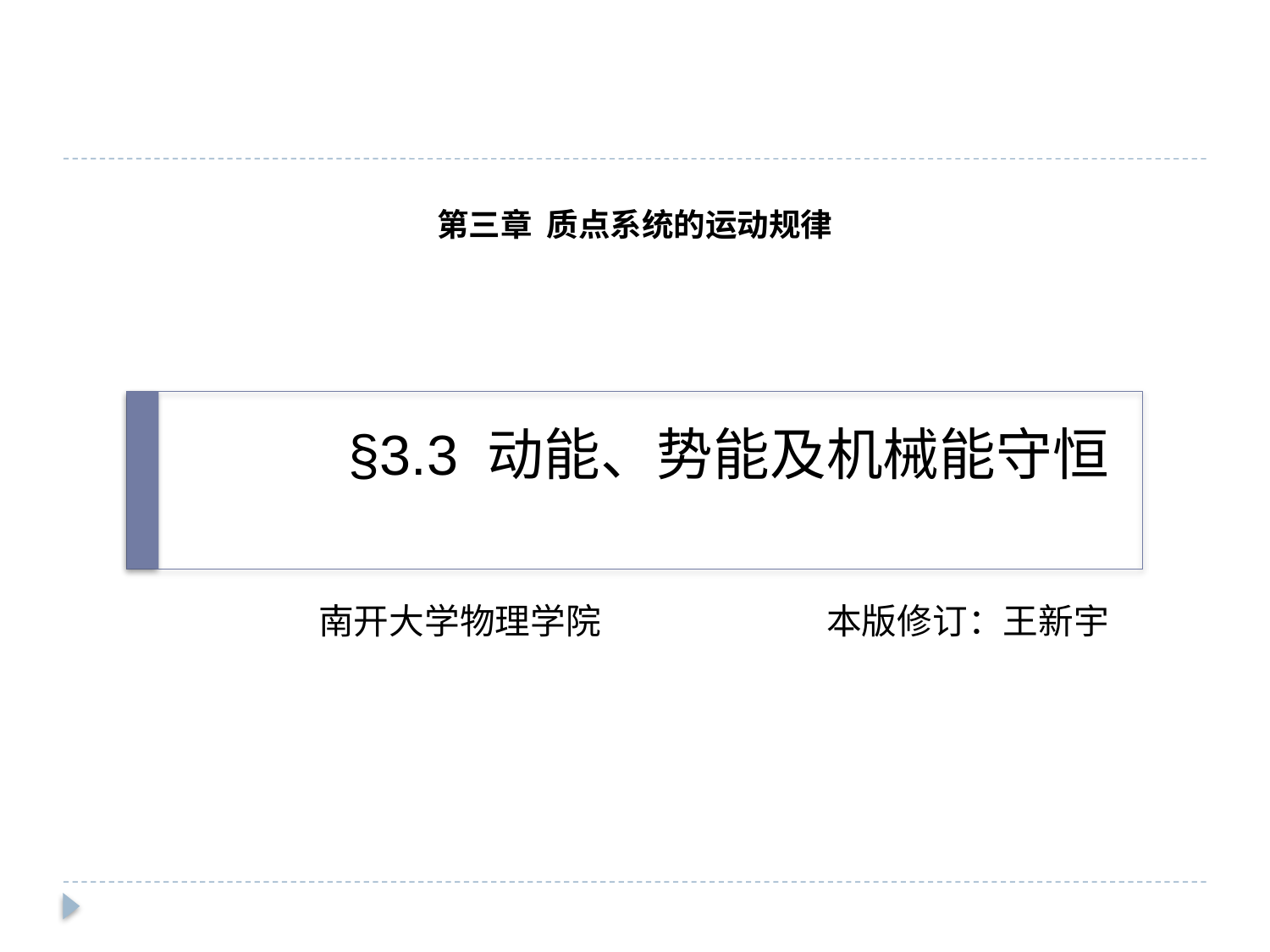

第三章  质点系统的运动规律
# §3.3 动能、势能及机械能守恒
南开大学物理学院		本版修订：王新宇